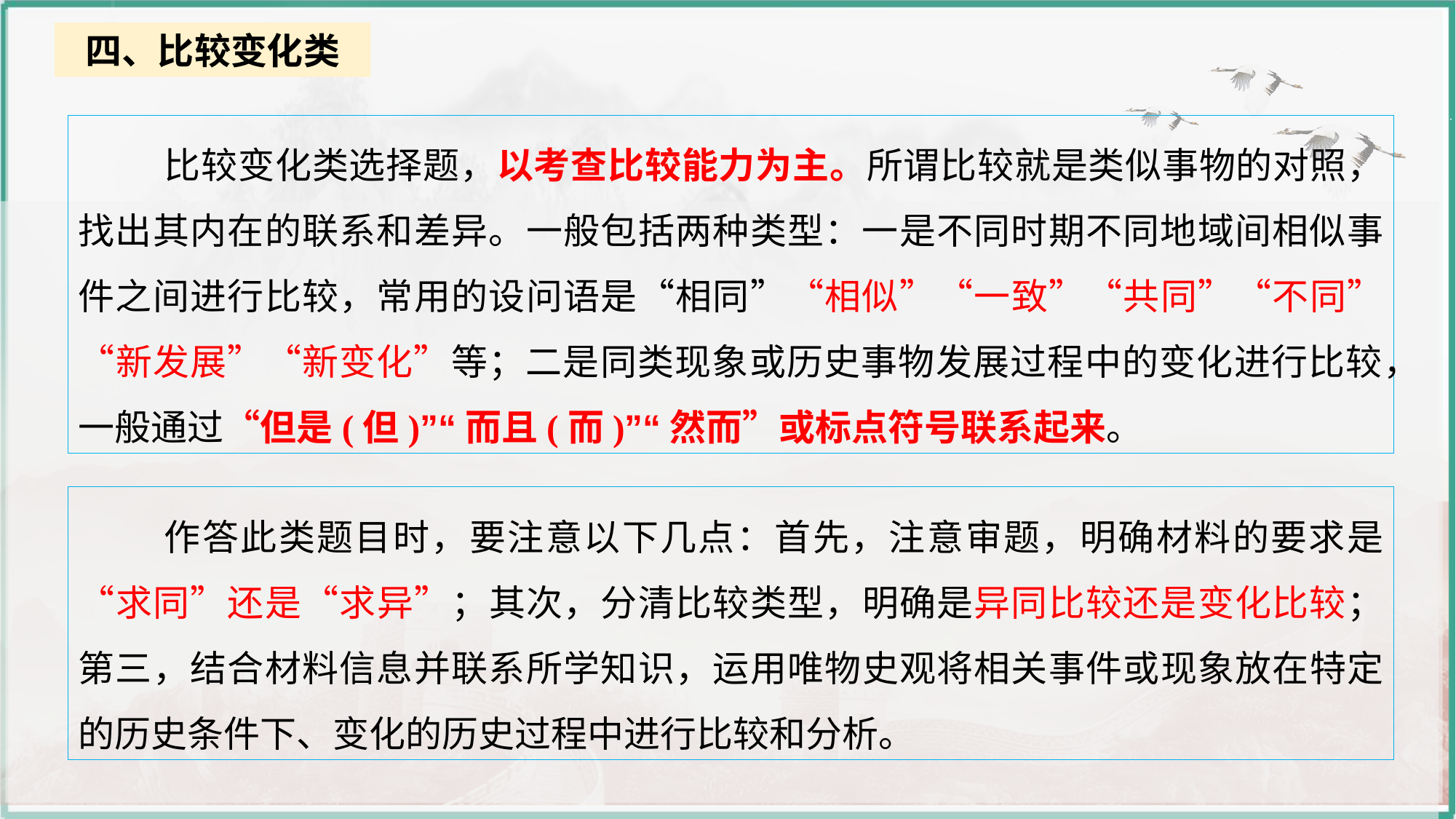

四、比较变化类
比较变化类选择题，以考查比较能力为主。所谓比较就是类似事物的对照，找出其内在的联系和差异。一般包括两种类型：一是不同时期不同地域间相似事件之间进行比较，常用的设问语是“相同”“相似”“一致”“共同”“不同”“新发展”“新变化”等；二是同类现象或历史事物发展过程中的变化进行比较，一般通过“但是(但)”“而且(而)”“然而”或标点符号联系起来。
作答此类题目时，要注意以下几点：首先，注意审题，明确材料的要求是“求同”还是“求异”；其次，分清比较类型，明确是异同比较还是变化比较；第三，结合材料信息并联系所学知识，运用唯物史观将相关事件或现象放在特定的历史条件下、变化的历史过程中进行比较和分析。